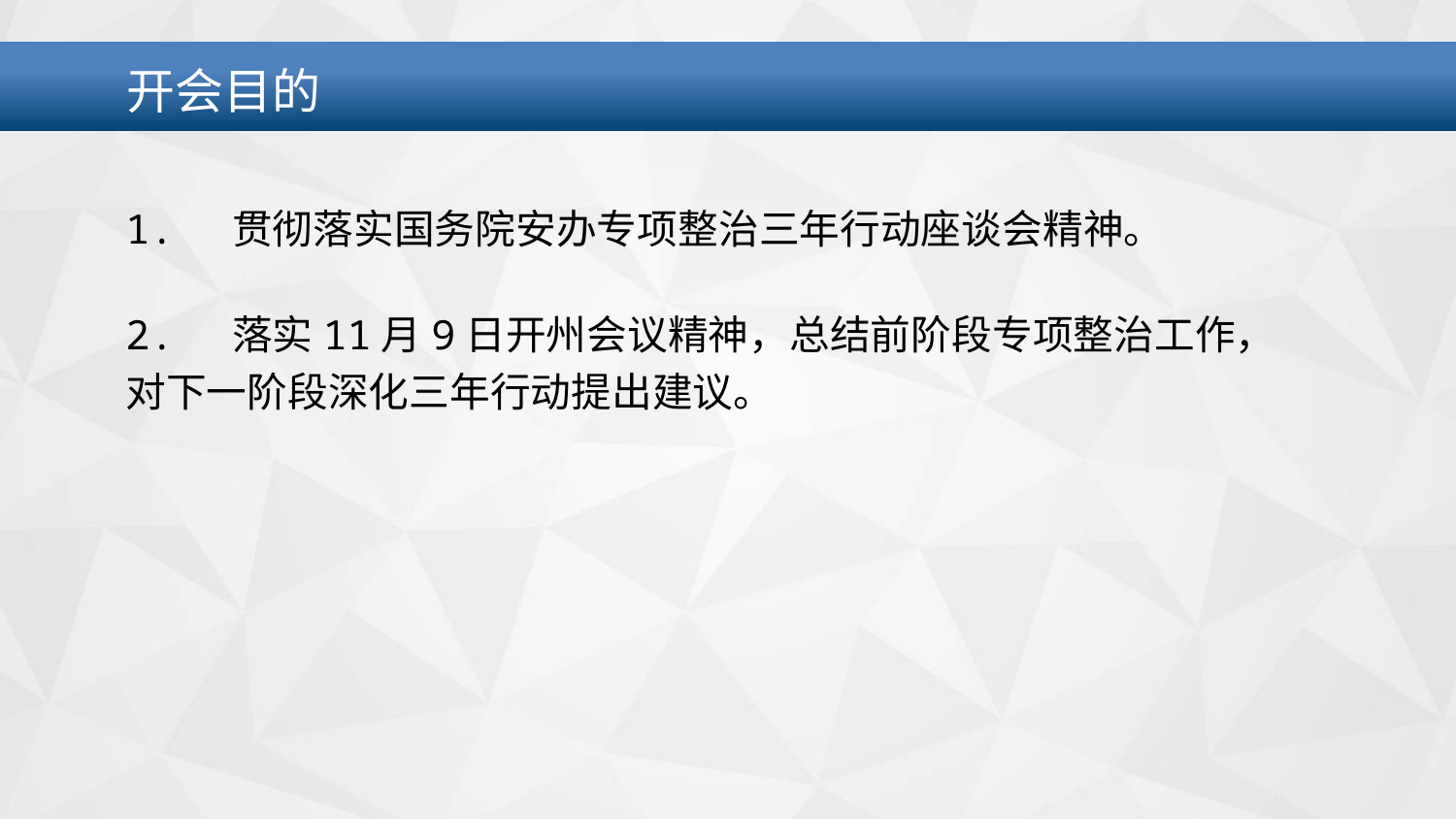

开会目的
1.  贯彻落实国务院安办专项整治三年行动座谈会精神。

2.  落实11月9日开州会议精神，总结前阶段专项整治工作，对下一阶段深化三年行动提出建议。